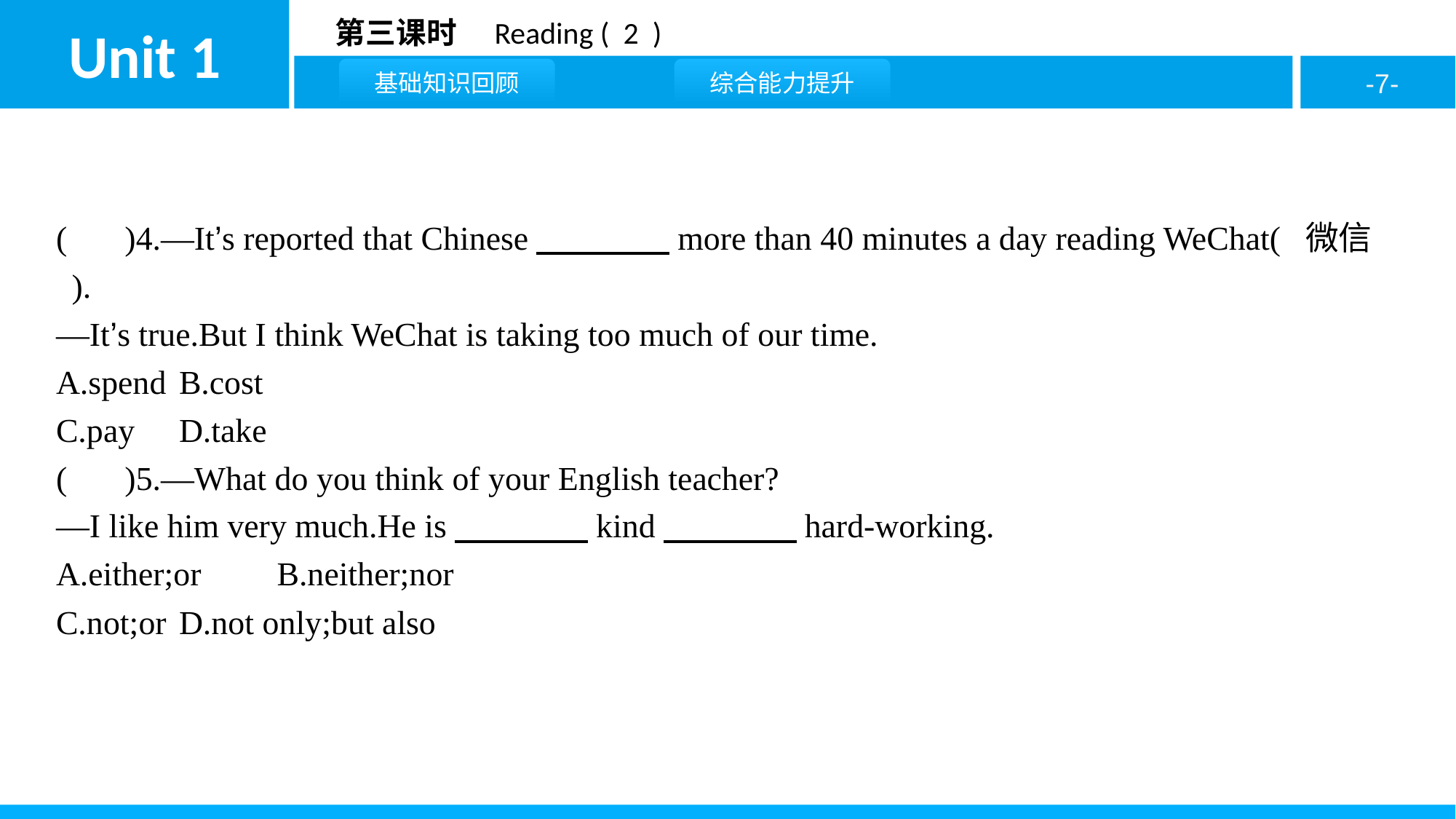

(  A  )4.—It’s reported that Chinese　　　　more than 40 minutes a day reading WeChat(  微信  ).
—It’s true.But I think WeChat is taking too much of our time.
A.spend	B.cost
C.pay	D.take
(  D  )5.—What do you think of your English teacher?
—I like him very much.He is　　　　kind　　　　hard-working.
A.either;or	B.neither;nor
C.not;or	D.not only;but also